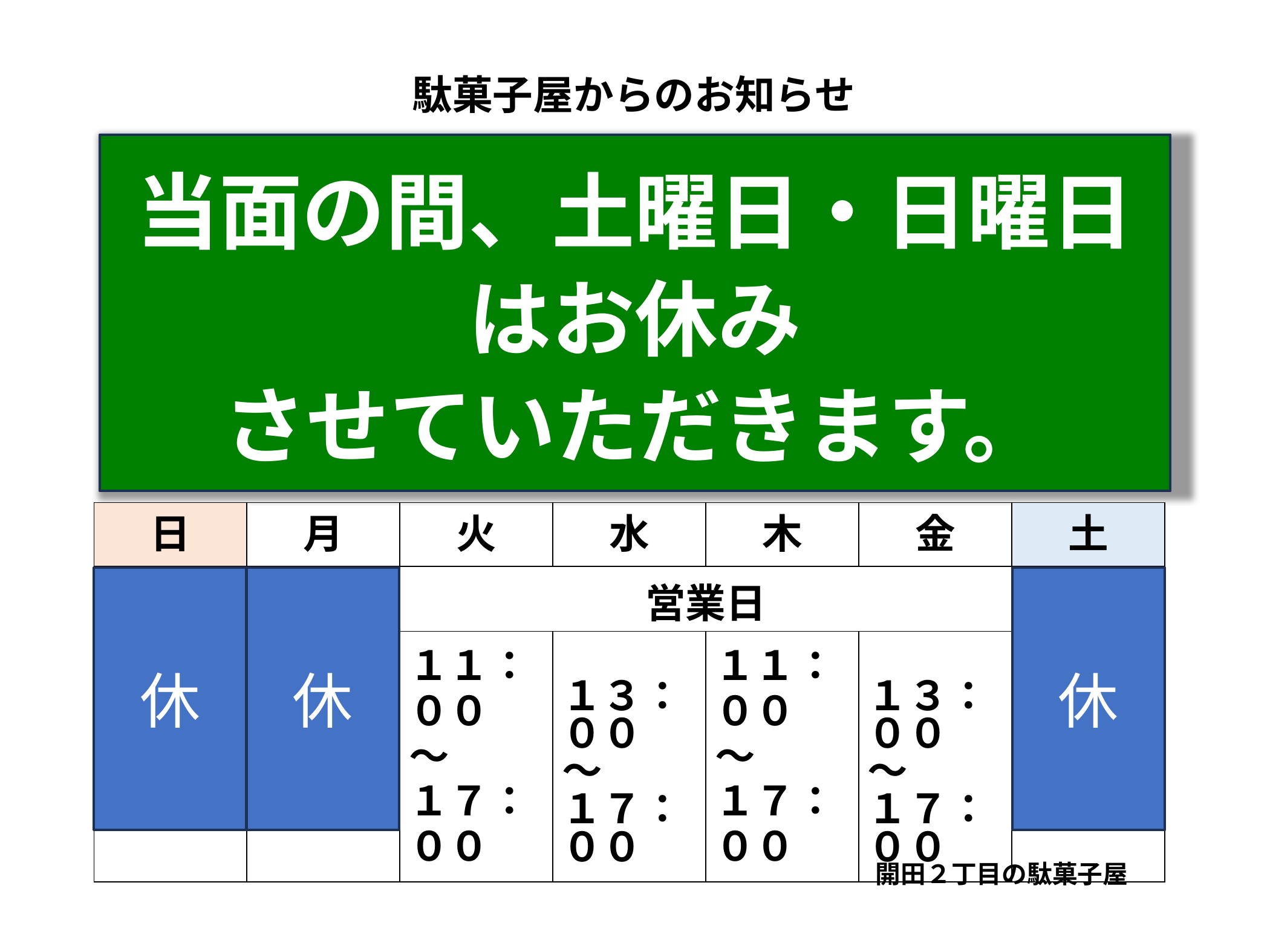

駄菓子屋からのお知らせ
当面の間、土曜日・日曜日はお休み
させていただきます。
| 日 | 月 | 火 | 水 | 木 | 金 | 土 |
| --- | --- | --- | --- | --- | --- | --- |
|  |  | 営業日 |  |  |  |  |
|  |  | １１：００ ～ １７：００ | １３：００ ～ １７：００ | １１：００ ～ １７：００ | １３：００ ～ １７：００ |  |
休
休
休
休
休
開田２丁目の駄菓子屋